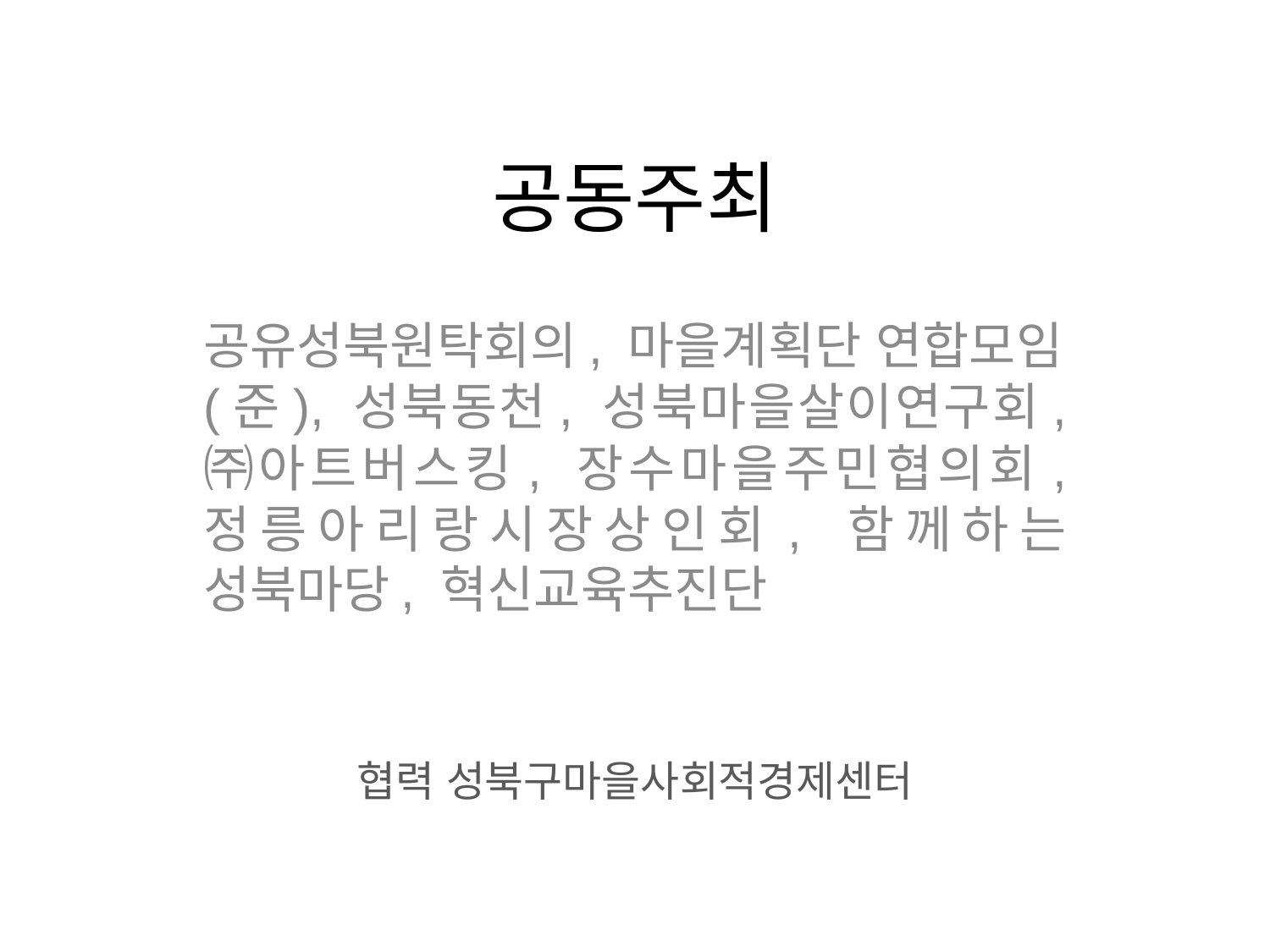

# 공동주최
공유성북원탁회의, 마을계획단 연합모임(준), 성북동천, 성북마을살이연구회, ㈜아트버스킹, 장수마을주민협의회, 정릉아리랑시장상인회, 함께하는 성북마당, 혁신교육추진단
협력 성북구마을사회적경제센터